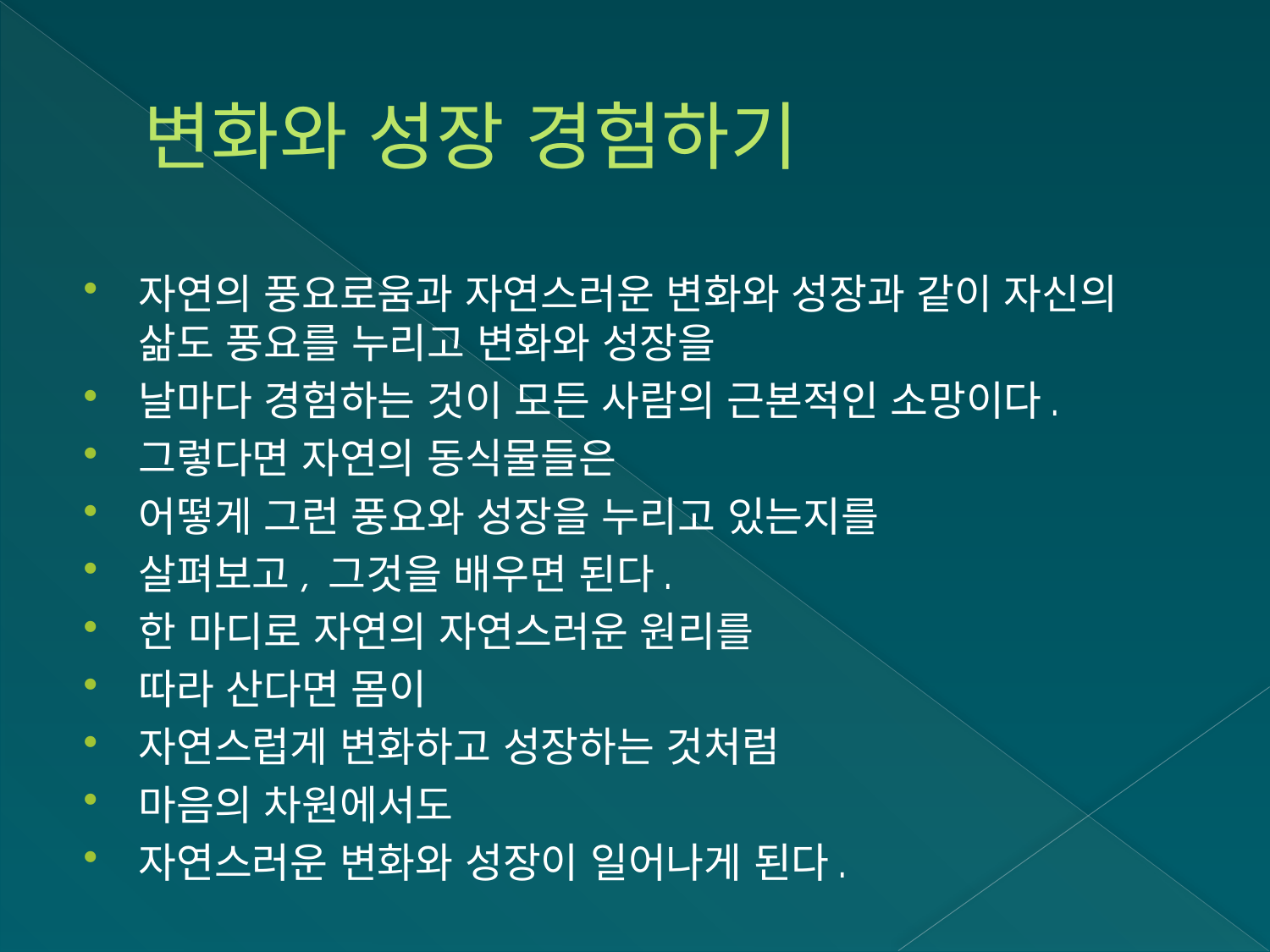

# 변화와 성장 경험하기
자연의 풍요로움과 자연스러운 변화와 성장과 같이 자신의 삶도 풍요를 누리고 변화와 성장을
날마다 경험하는 것이 모든 사람의 근본적인 소망이다.
그렇다면 자연의 동식물들은
어떻게 그런 풍요와 성장을 누리고 있는지를
살펴보고, 그것을 배우면 된다.
한 마디로 자연의 자연스러운 원리를
따라 산다면 몸이
자연스럽게 변화하고 성장하는 것처럼
마음의 차원에서도
자연스러운 변화와 성장이 일어나게 된다.